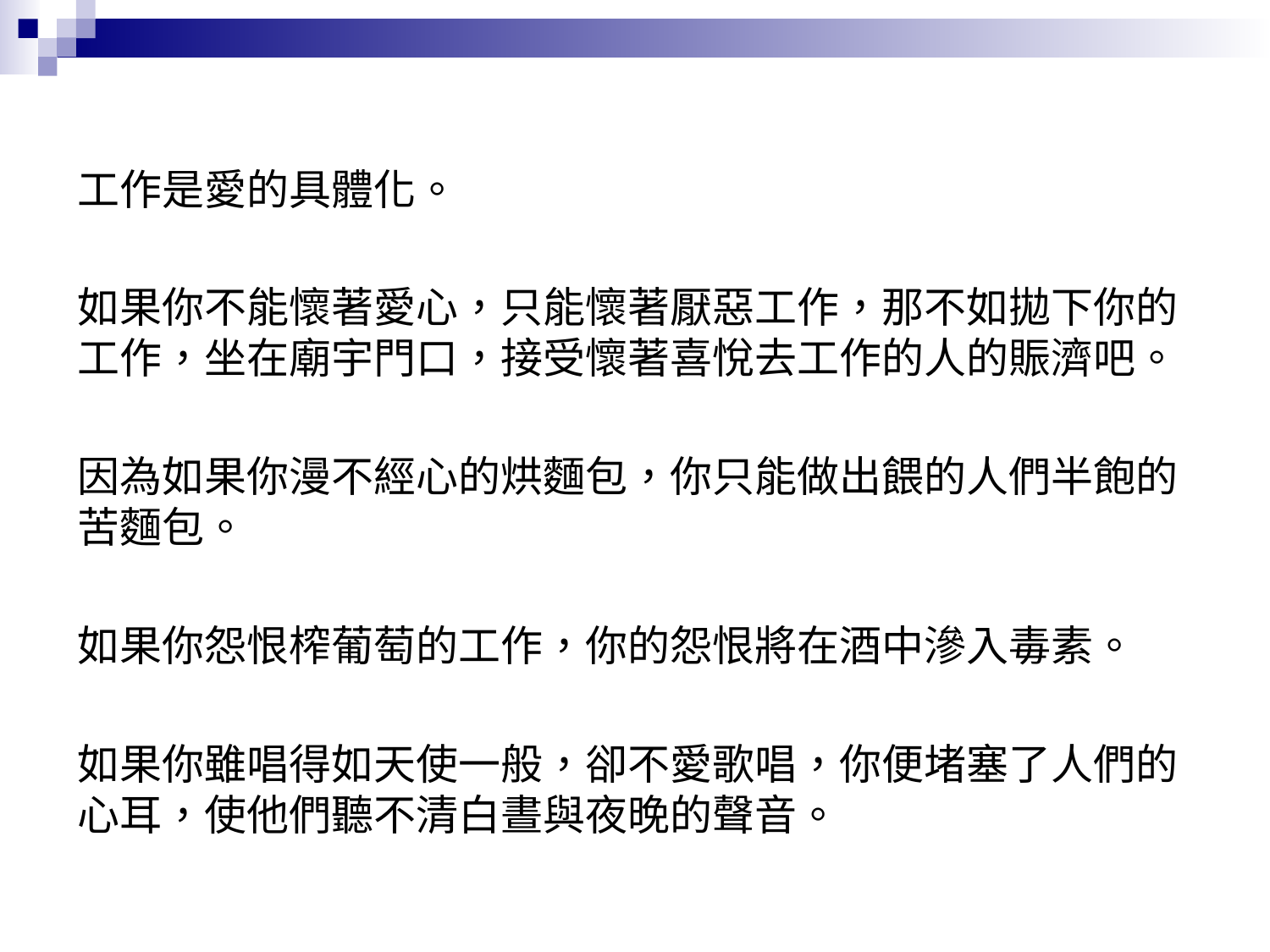

工作是愛的具體化。

如果你不能懷著愛心，只能懷著厭惡工作，那不如拋下你的工作，坐在廟宇門口，接受懷著喜悅去工作的人的賑濟吧。

因為如果你漫不經心的烘麵包，你只能做出餵的人們半飽的苦麵包。

如果你怨恨榨葡萄的工作，你的怨恨將在酒中滲入毒素。

如果你雖唱得如天使一般，卻不愛歌唱，你便堵塞了人們的心耳，使他們聽不清白晝與夜晚的聲音。